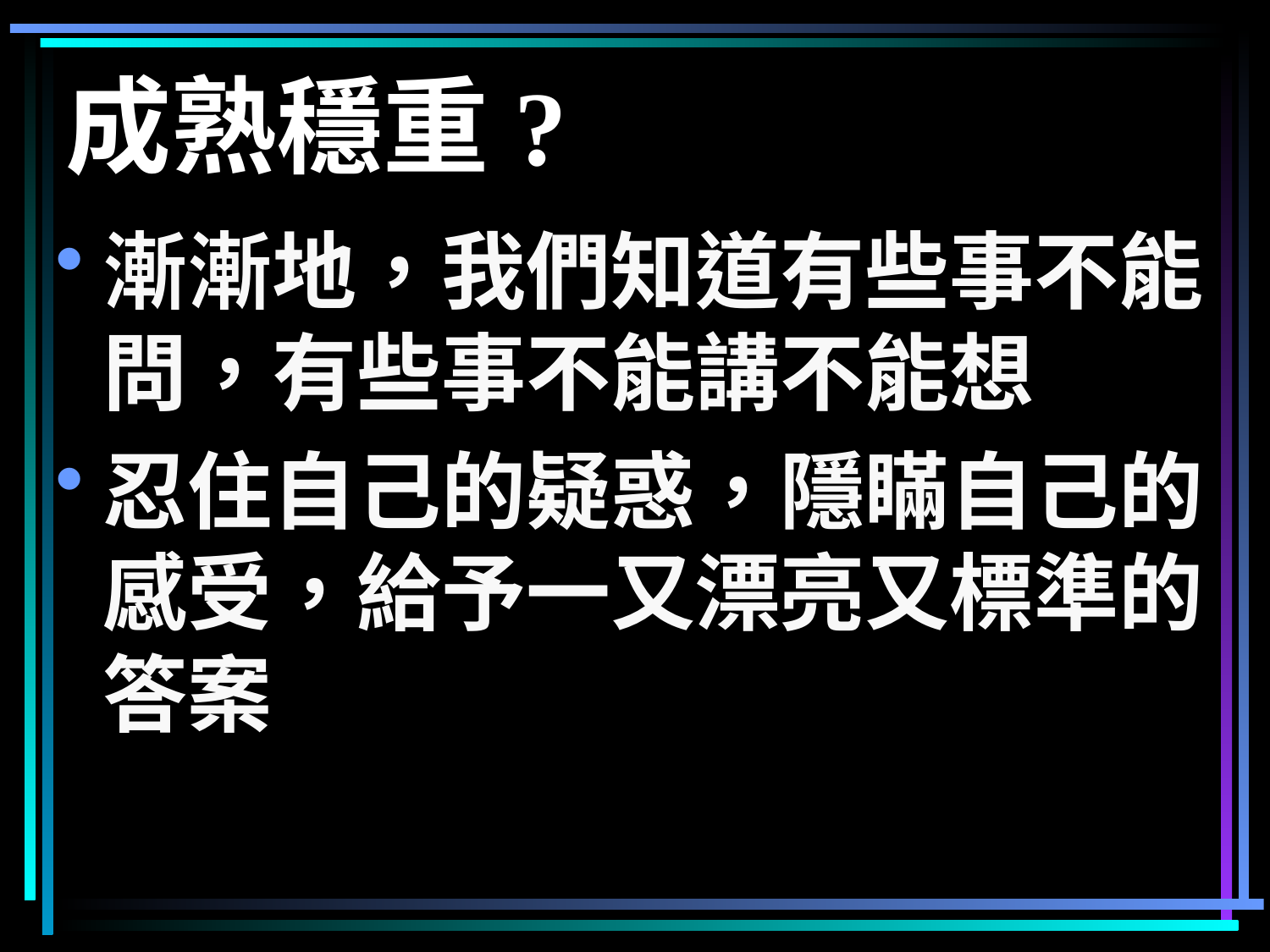

# 成熟穩重?
漸漸地，我們知道有些事不能問，有些事不能講不能想
忍住自己的疑惑，隱瞞自己的感受，給予一又漂亮又標準的答案